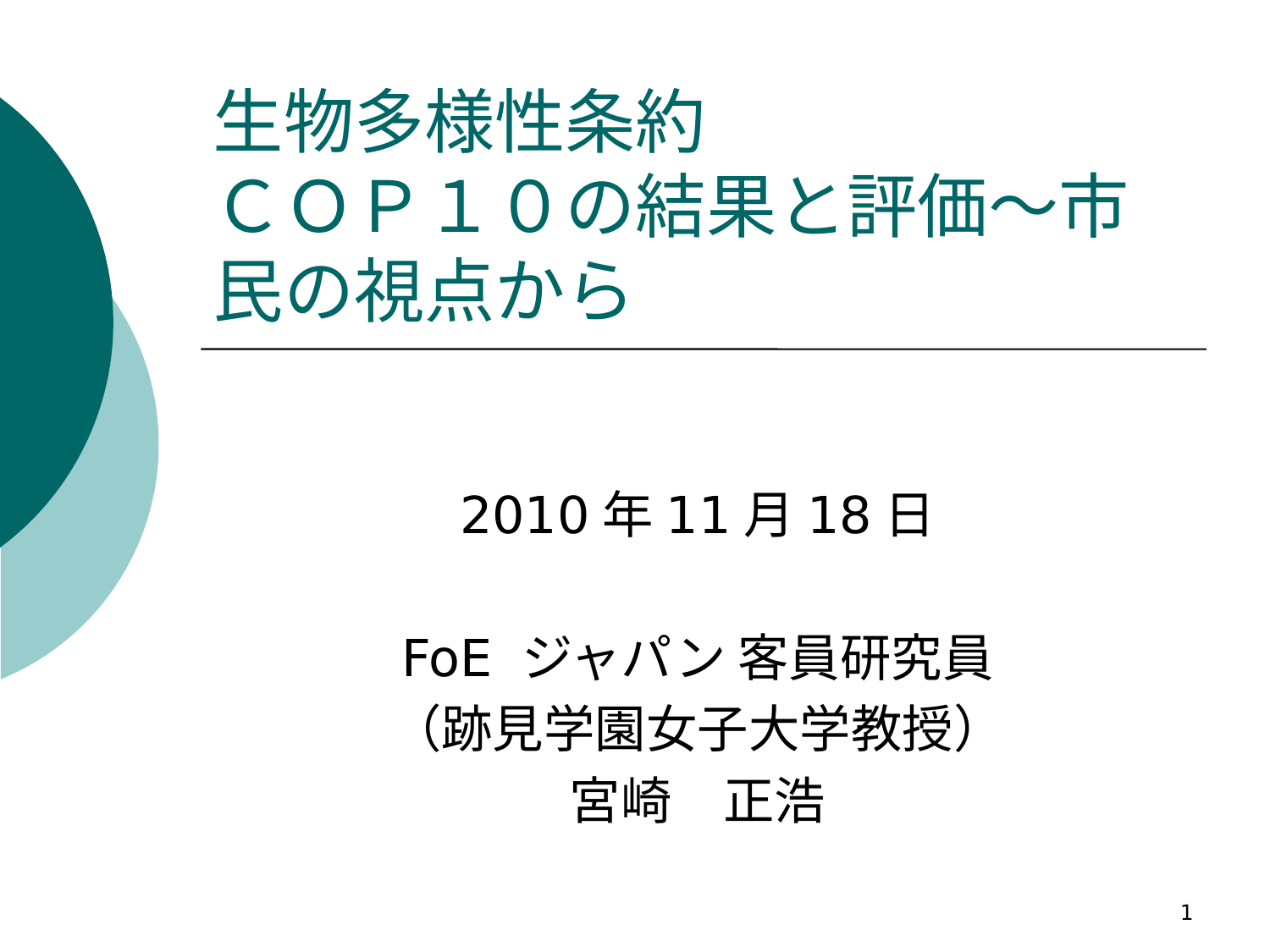

# 生物多様性条約 ＣＯＰ１０の結果と評価～市民の視点から
2010年11月18日

FoE ジャパン 客員研究員
（跡見学園女子大学教授）
宮崎　正浩
1